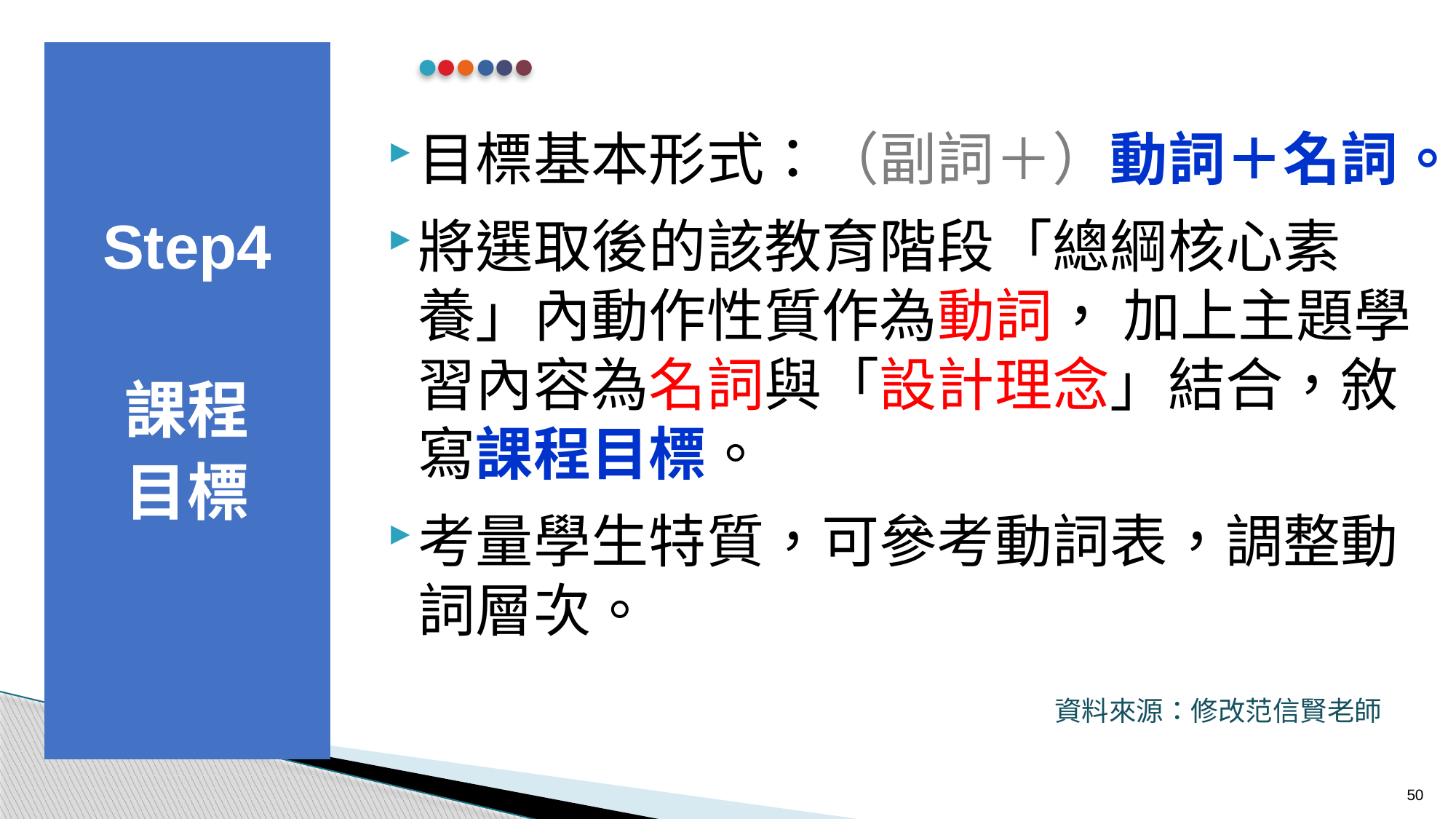

# Step4 課程 目標

目標基本形式：（副詞＋）動詞＋名詞。
將選取後的該教育階段「總綱核心素養」內動作性質作為動詞， 加上主題學習內容為名詞與「設計理念」結合，敘寫課程目標。
考量學生特質，可參考動詞表，調整動詞層次。
資料來源：修改范信賢老師
50